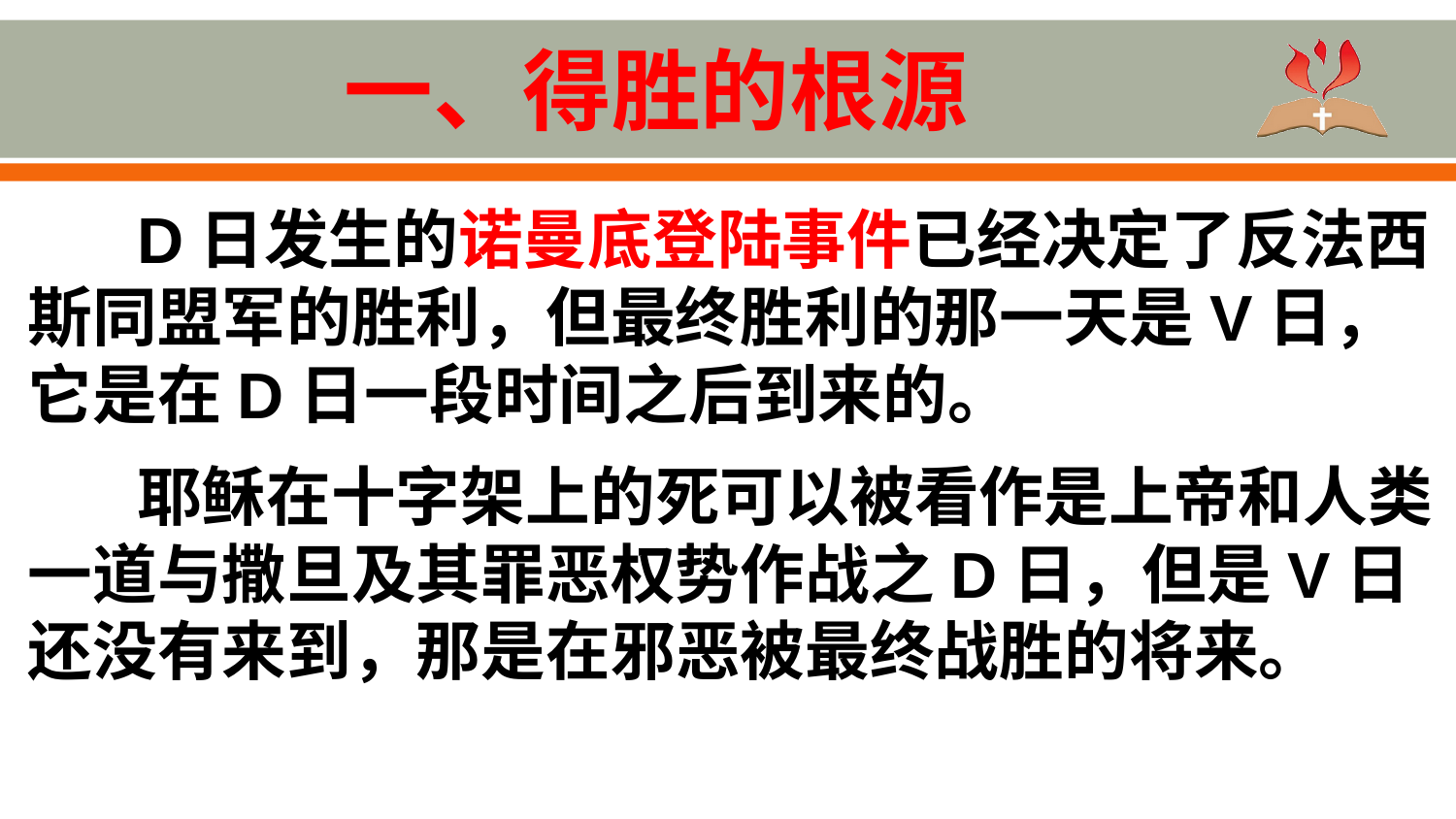

# 一、得胜的根源
D日发生的诺曼底登陆事件已经决定了反法西斯同盟军的胜利，但最终胜利的那一天是V日，它是在D日一段时间之后到来的。
耶稣在十字架上的死可以被看作是上帝和人类一道与撒旦及其罪恶权势作战之D日，但是V日还没有来到，那是在邪恶被最终战胜的将来。

17